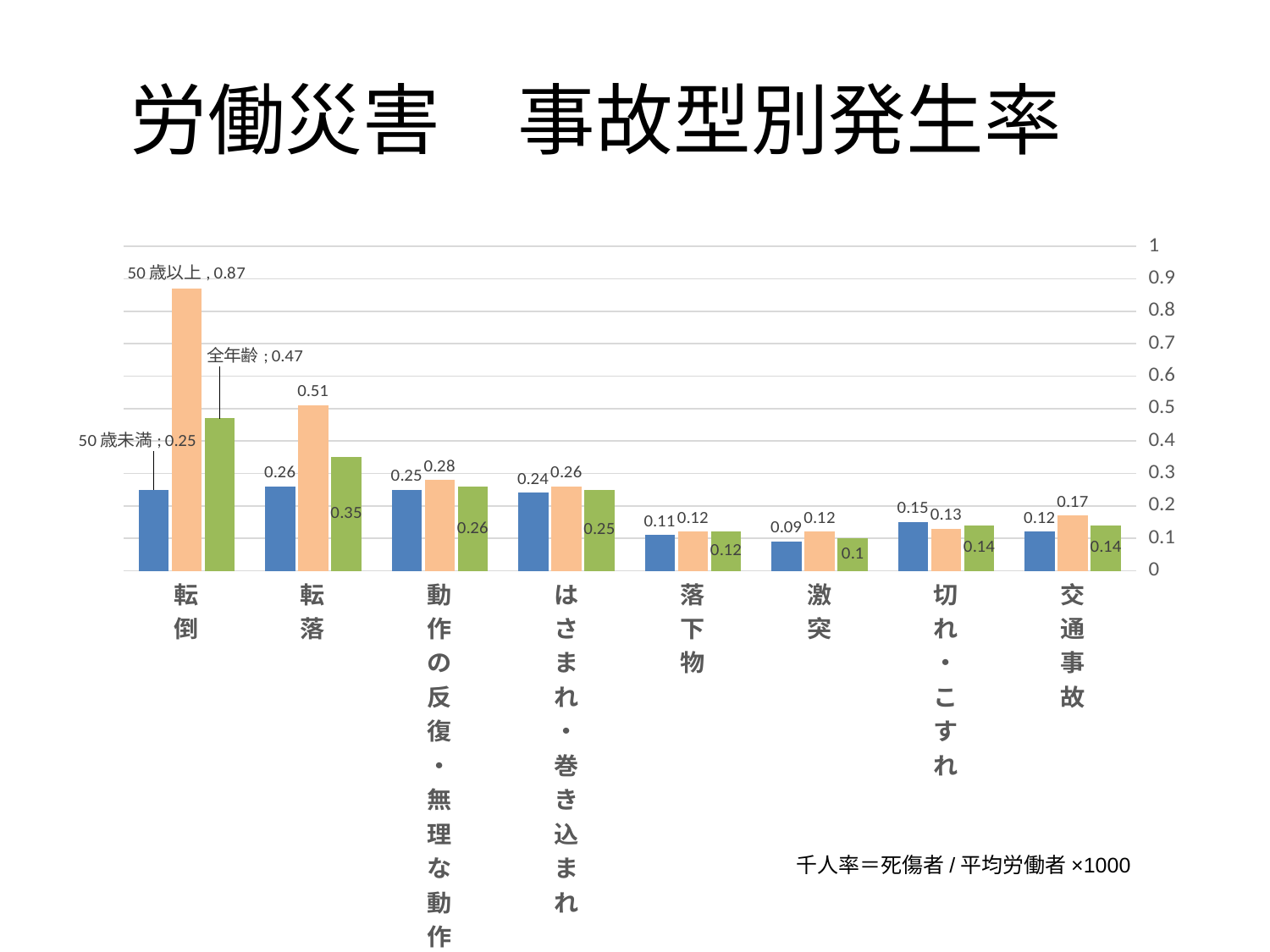

# 労働災害　事故型別発生率

### Chart

| Category | 50歳未満 | #REF! | 全年齢 |
|---|---|---|---|
| 転倒 | 0.25 | 0.87 | 0.47 |
| 転落 | 0.26 | 0.51 | 0.35 |
| 動作の反復・無理な動作 | 0.25 | 0.28 | 0.26 |
| はさまれ・巻き込まれ | 0.24 | 0.26 | 0.25 |
| 落下物 | 0.11 | 0.12 | 0.12 |
| 激突 | 0.09 | 0.12 | 0.1 |
| 切れ・こすれ | 0.15 | 0.13 | 0.14 |
| 交通事故 | 0.12 | 0.17 | 0.14 |
千人率＝死傷者/平均労働者×1000